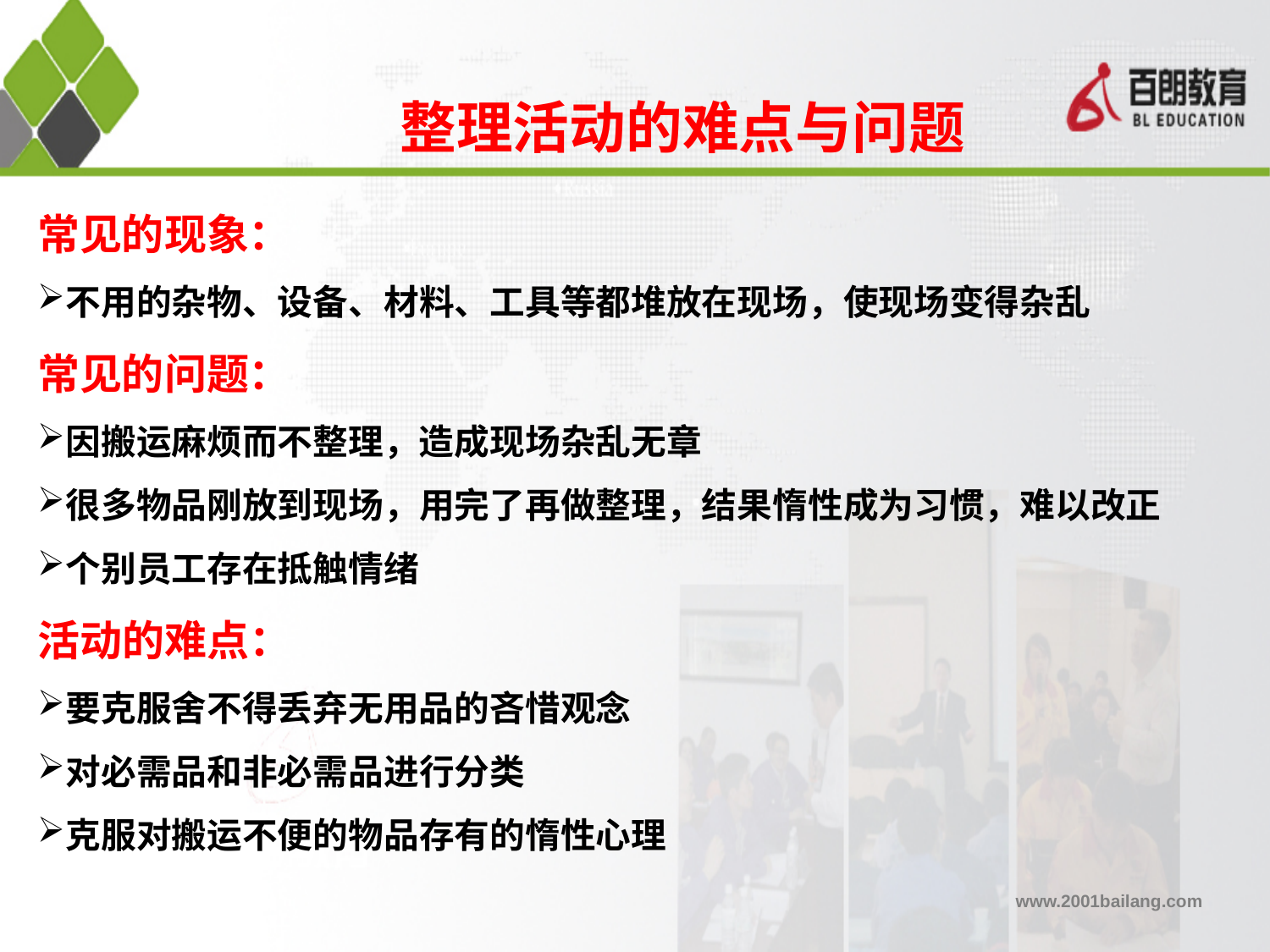

整理活动的难点与问题
常见的现象：
不用的杂物、设备、材料、工具等都堆放在现场，使现场变得杂乱
常见的问题：
因搬运麻烦而不整理，造成现场杂乱无章
很多物品刚放到现场，用完了再做整理，结果惰性成为习惯，难以改正
个别员工存在抵触情绪
活动的难点：
要克服舍不得丢弃无用品的吝惜观念
对必需品和非必需品进行分类
克服对搬运不便的物品存有的惰性心理